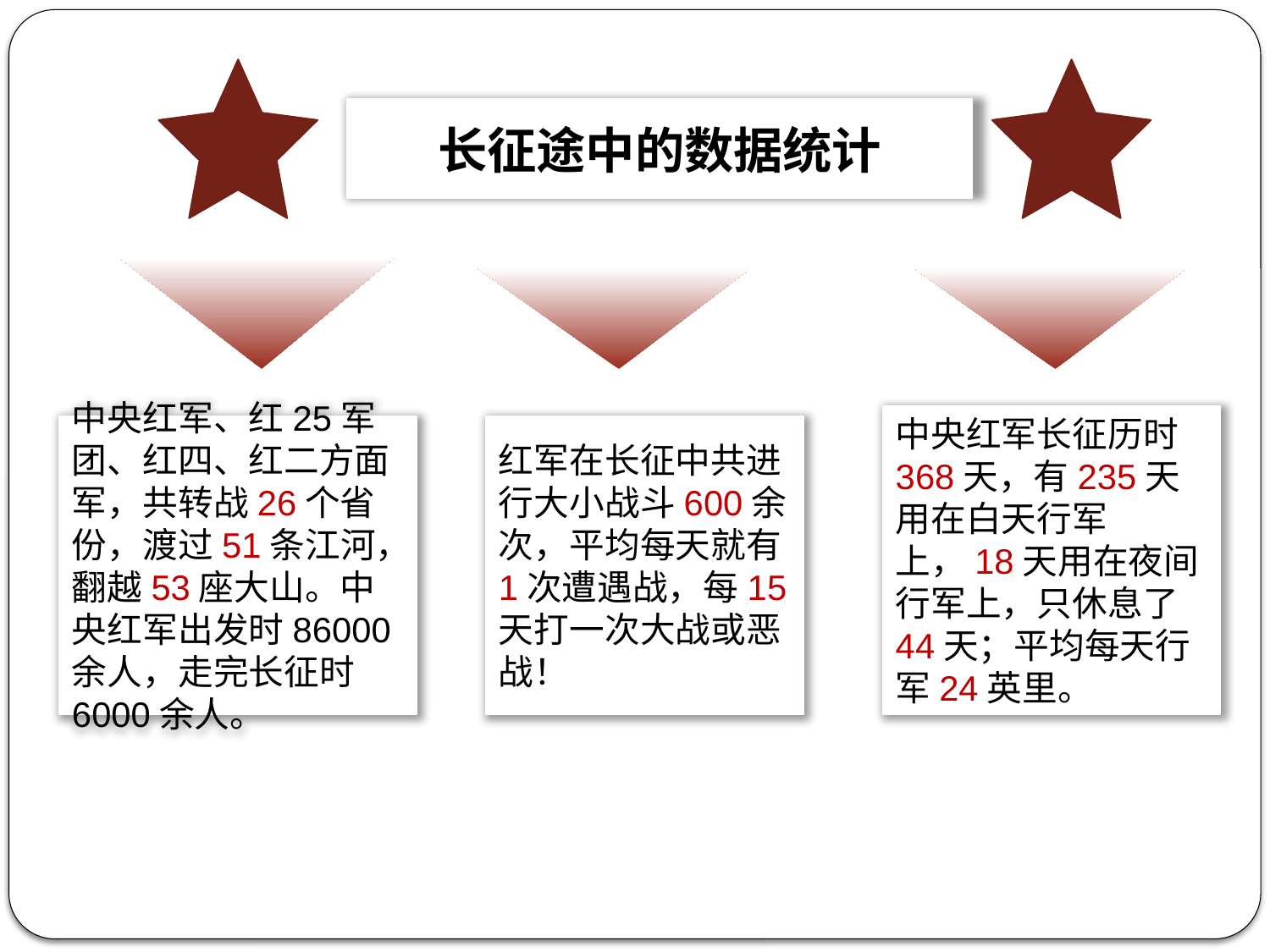

长征途中的数据统计

中央红军长征历时368天，有235天用在白天行军上，18天用在夜间行军上，只休息了44天；平均每天行军24英里。
中央红军、红25军团、红四、红二方面军，共转战26个省份，渡过51条江河，翻越53座大山。中央红军出发时86000余人，走完长征时6000余人。
红军在长征中共进行大小战斗600余次，平均每天就有1次遭遇战，每15天打一次大战或恶战！